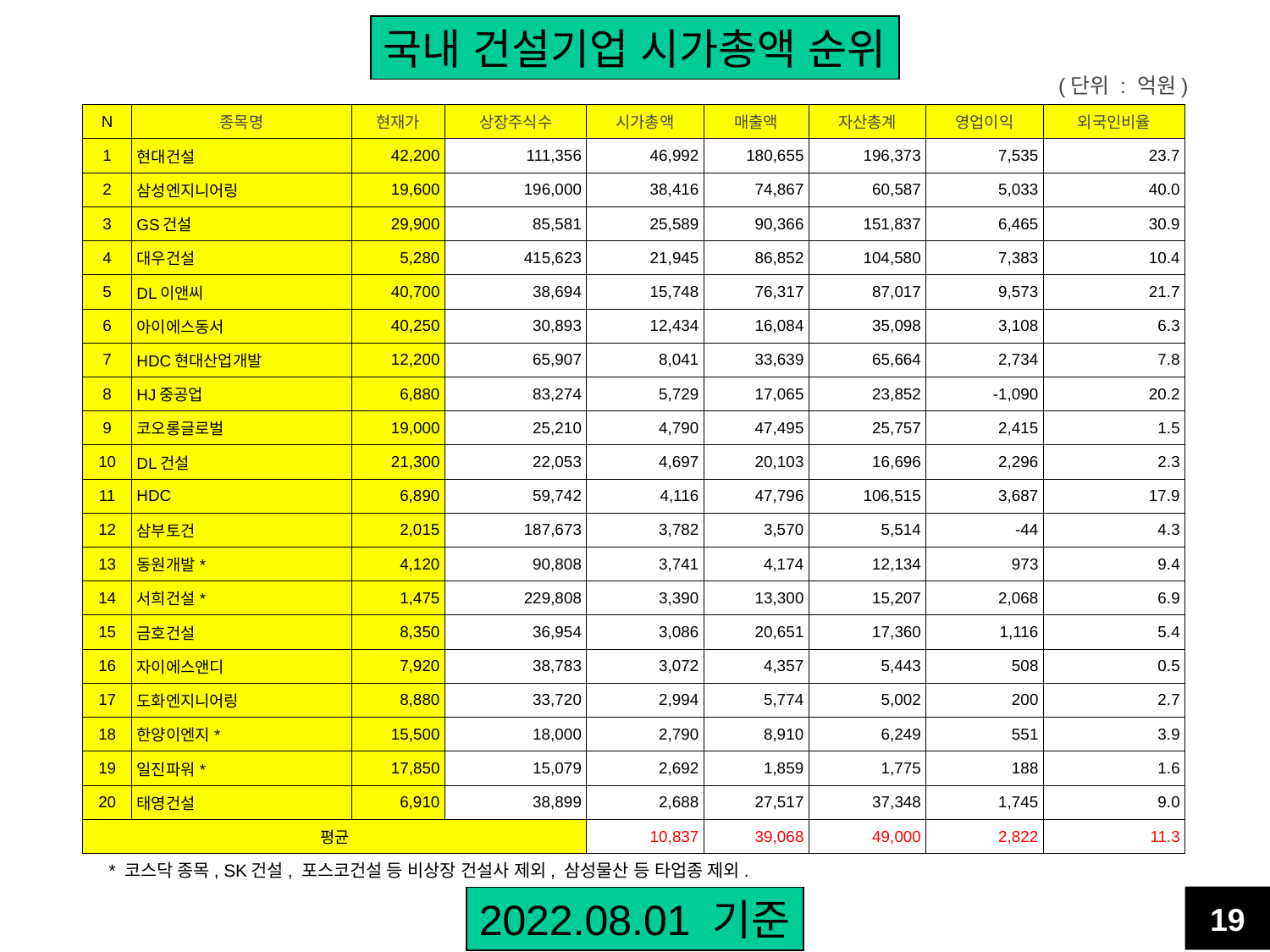

국내 건설기업 시가총액 순위
(단위 : 억원)
| N | 종목명 | 현재가 | 상장주식수 | 시가총액 | 매출액 | 자산총계 | 영업이익 | 외국인비율 |
| --- | --- | --- | --- | --- | --- | --- | --- | --- |
| 1 | 현대건설 | 42,200 | 111,356 | 46,992 | 180,655 | 196,373 | 7,535 | 23.7 |
| 2 | 삼성엔지니어링 | 19,600 | 196,000 | 38,416 | 74,867 | 60,587 | 5,033 | 40.0 |
| 3 | GS건설 | 29,900 | 85,581 | 25,589 | 90,366 | 151,837 | 6,465 | 30.9 |
| 4 | 대우건설 | 5,280 | 415,623 | 21,945 | 86,852 | 104,580 | 7,383 | 10.4 |
| 5 | DL이앤씨 | 40,700 | 38,694 | 15,748 | 76,317 | 87,017 | 9,573 | 21.7 |
| 6 | 아이에스동서 | 40,250 | 30,893 | 12,434 | 16,084 | 35,098 | 3,108 | 6.3 |
| 7 | HDC현대산업개발 | 12,200 | 65,907 | 8,041 | 33,639 | 65,664 | 2,734 | 7.8 |
| 8 | HJ중공업 | 6,880 | 83,274 | 5,729 | 17,065 | 23,852 | -1,090 | 20.2 |
| 9 | 코오롱글로벌 | 19,000 | 25,210 | 4,790 | 47,495 | 25,757 | 2,415 | 1.5 |
| 10 | DL건설 | 21,300 | 22,053 | 4,697 | 20,103 | 16,696 | 2,296 | 2.3 |
| 11 | HDC | 6,890 | 59,742 | 4,116 | 47,796 | 106,515 | 3,687 | 17.9 |
| 12 | 삼부토건 | 2,015 | 187,673 | 3,782 | 3,570 | 5,514 | -44 | 4.3 |
| 13 | 동원개발\* | 4,120 | 90,808 | 3,741 | 4,174 | 12,134 | 973 | 9.4 |
| 14 | 서희건설\* | 1,475 | 229,808 | 3,390 | 13,300 | 15,207 | 2,068 | 6.9 |
| 15 | 금호건설 | 8,350 | 36,954 | 3,086 | 20,651 | 17,360 | 1,116 | 5.4 |
| 16 | 자이에스앤디 | 7,920 | 38,783 | 3,072 | 4,357 | 5,443 | 508 | 0.5 |
| 17 | 도화엔지니어링 | 8,880 | 33,720 | 2,994 | 5,774 | 5,002 | 200 | 2.7 |
| 18 | 한양이엔지\* | 15,500 | 18,000 | 2,790 | 8,910 | 6,249 | 551 | 3.9 |
| 19 | 일진파워\* | 17,850 | 15,079 | 2,692 | 1,859 | 1,775 | 188 | 1.6 |
| 20 | 태영건설 | 6,910 | 38,899 | 2,688 | 27,517 | 37,348 | 1,745 | 9.0 |
| 평균 |  |  |  | 10,837 | 39,068 | 49,000 | 2,822 | 11.3 |
* 코스닥 종목, SK건설, 포스코건설 등 비상장 건설사 제외, 삼성물산 등 타업종 제외.
19
2022.08.01 기준